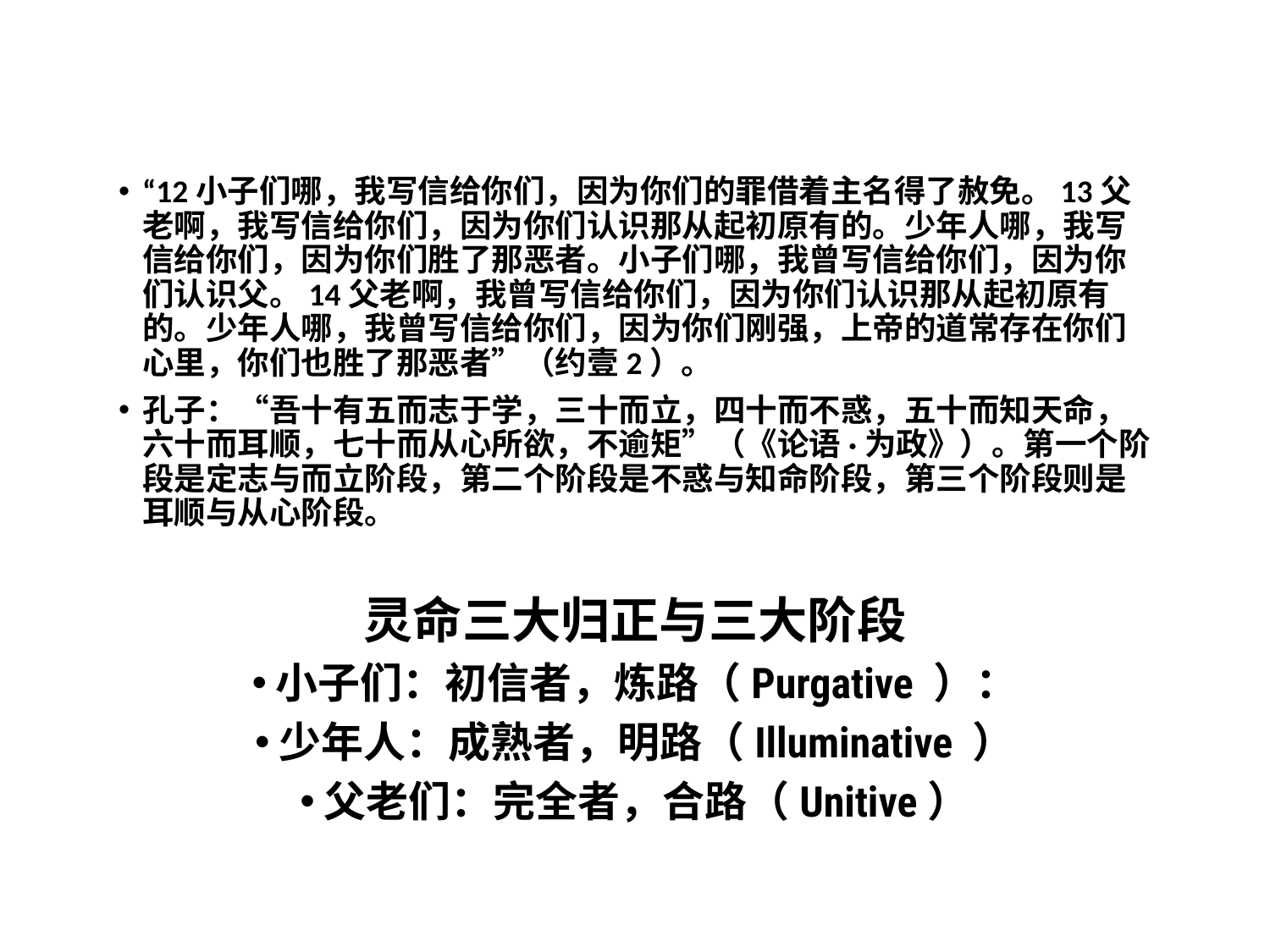

“12小子们哪，我写信给你们，因为你们的罪借着主名得了赦免。13父老啊，我写信给你们，因为你们认识那从起初原有的。少年人哪，我写信给你们，因为你们胜了那恶者。小子们哪，我曾写信给你们，因为你们认识父。14父老啊，我曾写信给你们，因为你们认识那从起初原有的。少年人哪，我曾写信给你们，因为你们刚强，上帝的道常存在你们心里，你们也胜了那恶者”（约壹2）。
孔子：“吾十有五而志于学，三十而立，四十而不惑，五十而知天命，六十而耳顺，七十而从心所欲，不逾矩”（《论语·为政》）。第一个阶段是定志与而立阶段，第二个阶段是不惑与知命阶段，第三个阶段则是耳顺与从心阶段。

灵命三大归正与三大阶段
小子们：初信者，炼路（Purgative ）：
少年人：成熟者，明路（Illuminative ）
父老们：完全者，合路（Unitive）